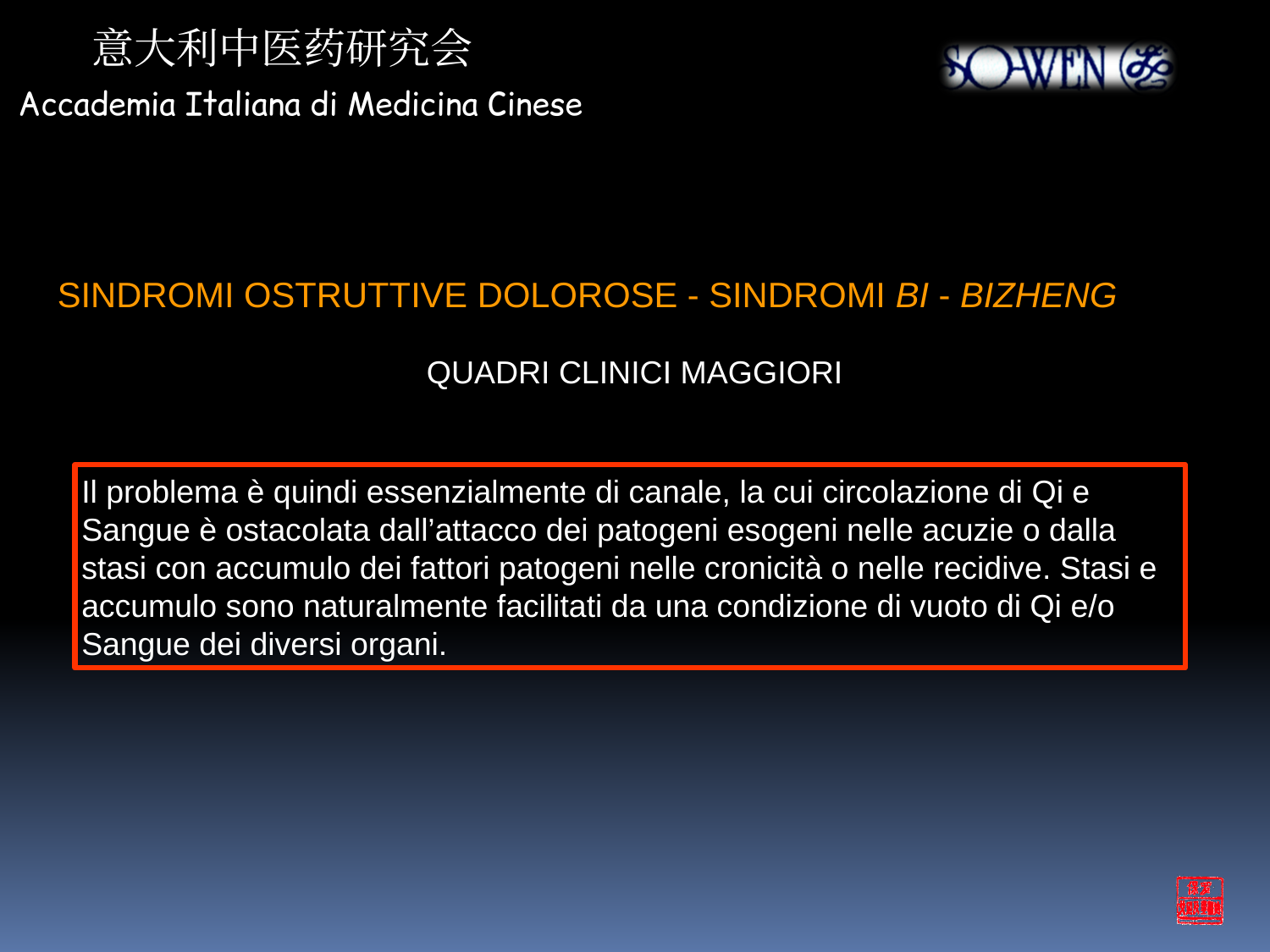

意大利中医药研究会
Accademia Italiana di Medicina Cinese
SINDROMI OSTRUTTIVE DOLOROSE - SINDROMI BI - BIZHENG
QUADRI CLINICI MAGGIORI
Il problema è quindi essenzialmente di canale, la cui circolazione di Qi e Sangue è ostacolata dall’attacco dei patogeni esogeni nelle acuzie o dalla stasi con accumulo dei fattori patogeni nelle cronicità o nelle recidive. Stasi e accumulo sono naturalmente facilitati da una condizione di vuoto di Qi e/o Sangue dei diversi organi.